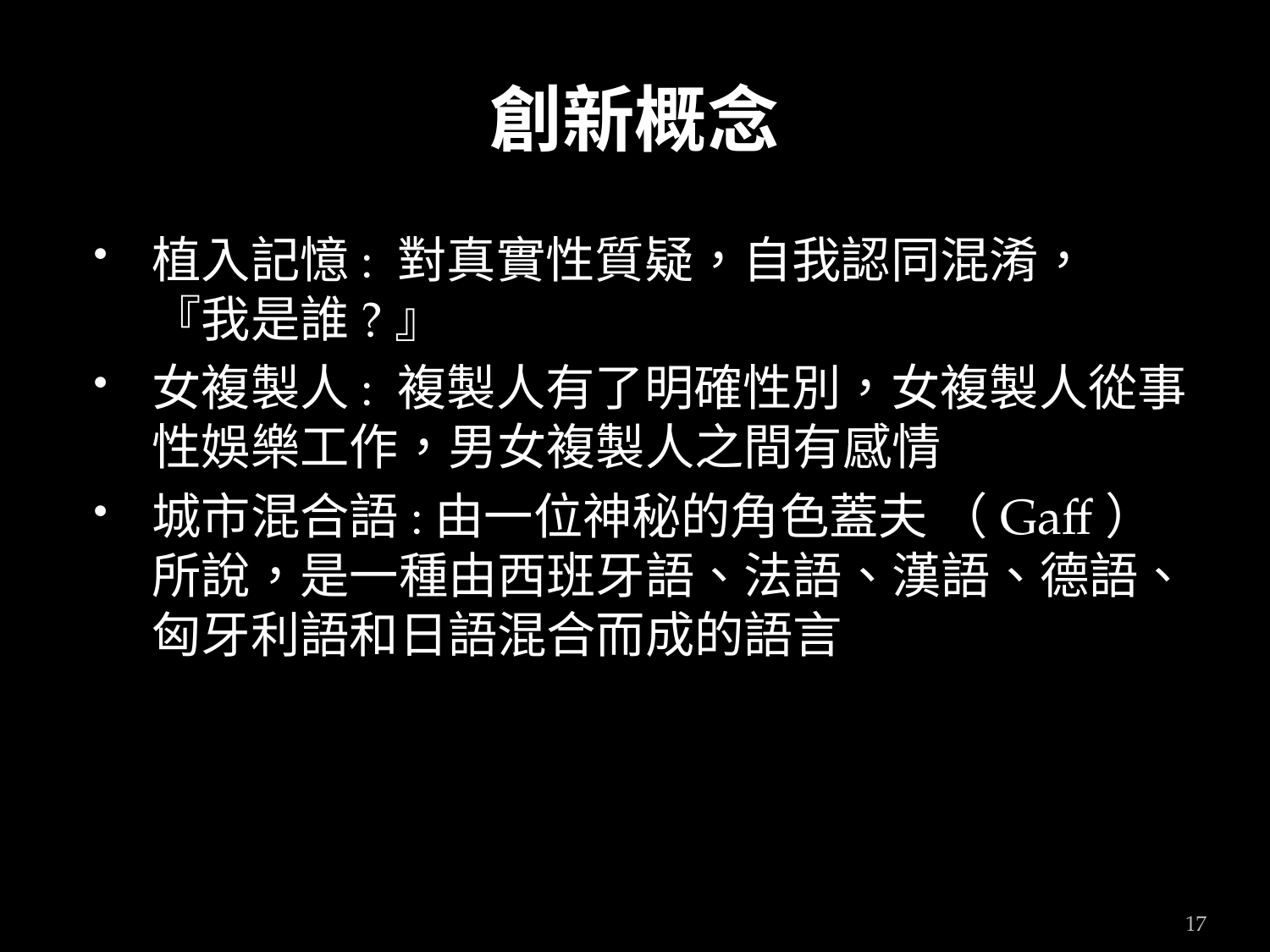

# 創新概念
植入記憶: 對真實性質疑，自我認同混淆， 『我是誰?』
女複製人: 複製人有了明確性別，女複製人從事性娛樂工作，男女複製人之間有感情
城市混合語:由一位神秘的角色蓋夫 （Gaff）所說，是一種由西班牙語、法語、漢語、德語、匈牙利語和日語混合而成的語言

17